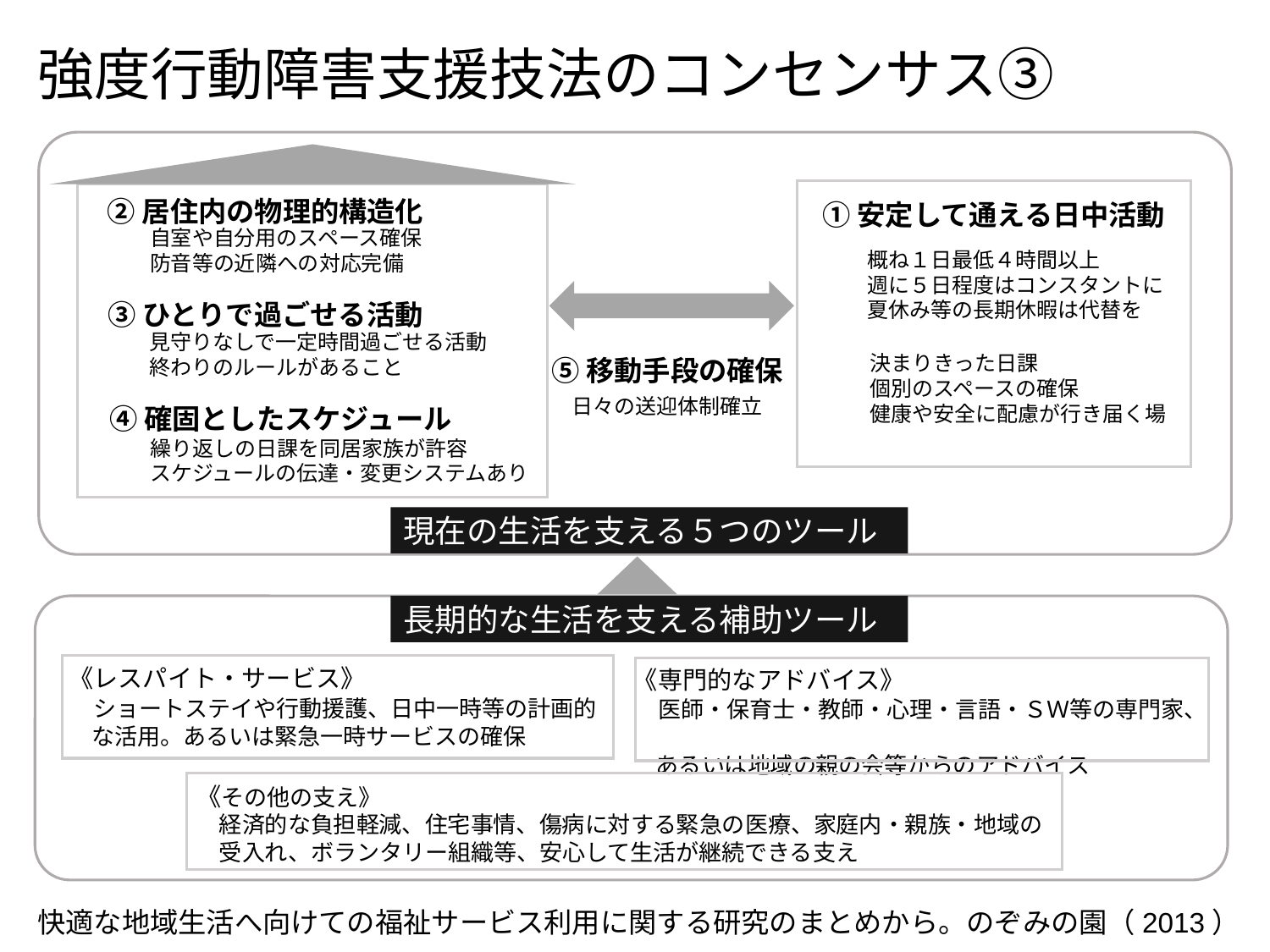

# 強度行動障害支援技法のコンセンサス③

②居住内の物理的構造化
①安定して通える日中活動
自室や自分用のスペース確保
防音等の近隣への対応完備
概ね１日最低４時間以上
週に５日程度はコンスタントに
夏休み等の長期休暇は代替を

③ひとりで過ごせる活動
見守りなしで一定時間過ごせる活動
終わりのルールがあること
決まりきった日課
個別のスペースの確保
健康や安全に配慮が行き届く場
⑤移動手段の確保
日々の送迎体制確立
④確固としたスケジュール
繰り返しの日課を同居家族が許容
スケジュールの伝達・変更システムあり
現在の生活を支える５つのツール

長期的な生活を支える補助ツール

《レスパイト・サービス》
　ショートステイや行動援護、日中一時等の計画的
　な活用。あるいは緊急一時サービスの確保
《専門的なアドバイス》
　医師・保育士・教師・心理・言語・ＳＷ等の専門家、
　あるいは地域の親の会等からのアドバイス

《その他の支え》
　経済的な負担軽減、住宅事情、傷病に対する緊急の医療、家庭内・親族・地域の
　受入れ、ボランタリー組織等、安心して生活が継続できる支え
快適な地域生活へ向けての福祉サービス利用に関する研究のまとめから。のぞみの園（2013）